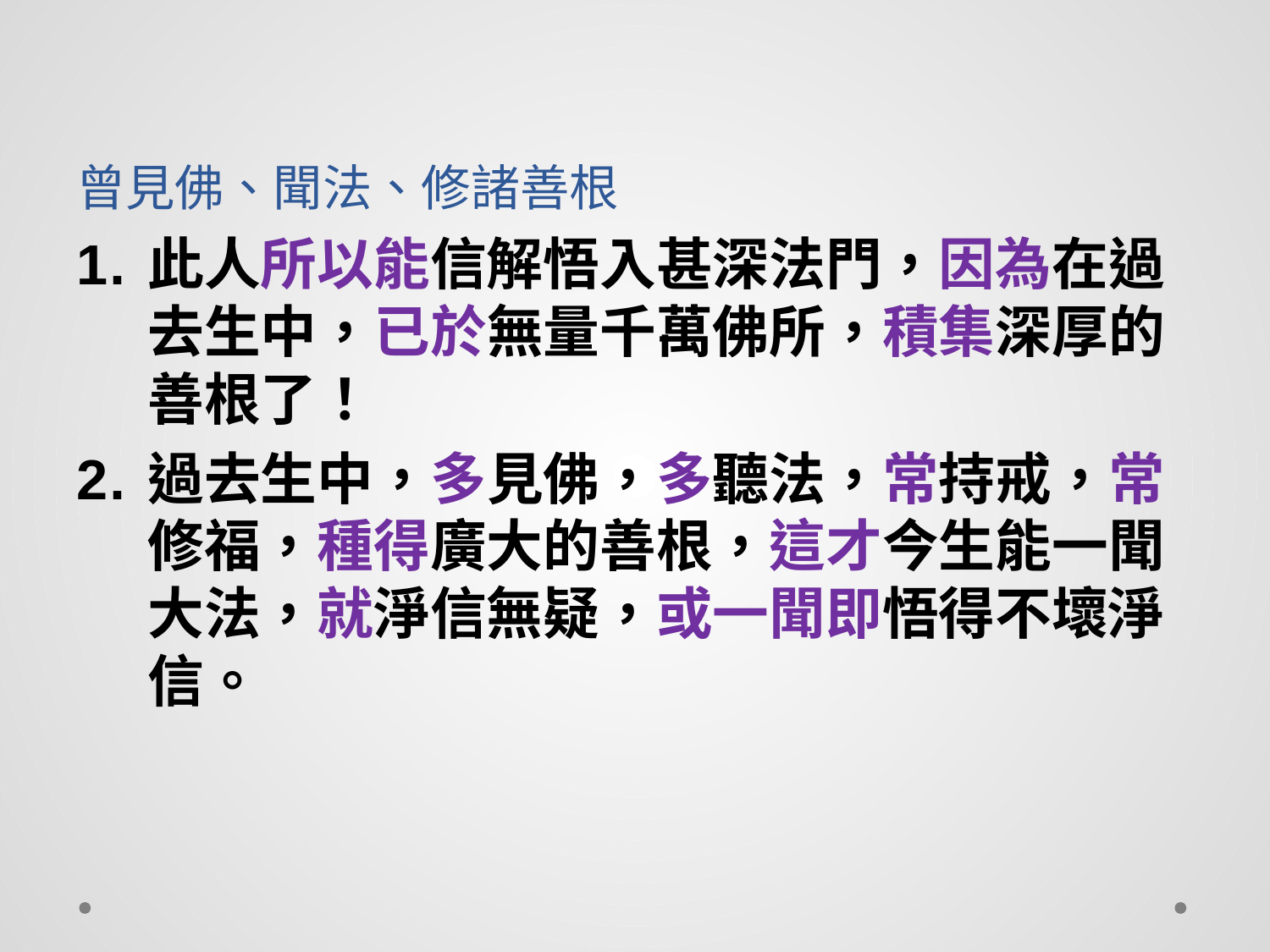

# 曾見佛、聞法、修諸善根
此人所以能信解悟入甚深法門，因為在過去生中，已於無量千萬佛所，積集深厚的善根了！
過去生中，多見佛，多聽法，常持戒，常修福，種得廣大的善根，這才今生能一聞大法，就淨信無疑，或一聞即悟得不壞淨信。